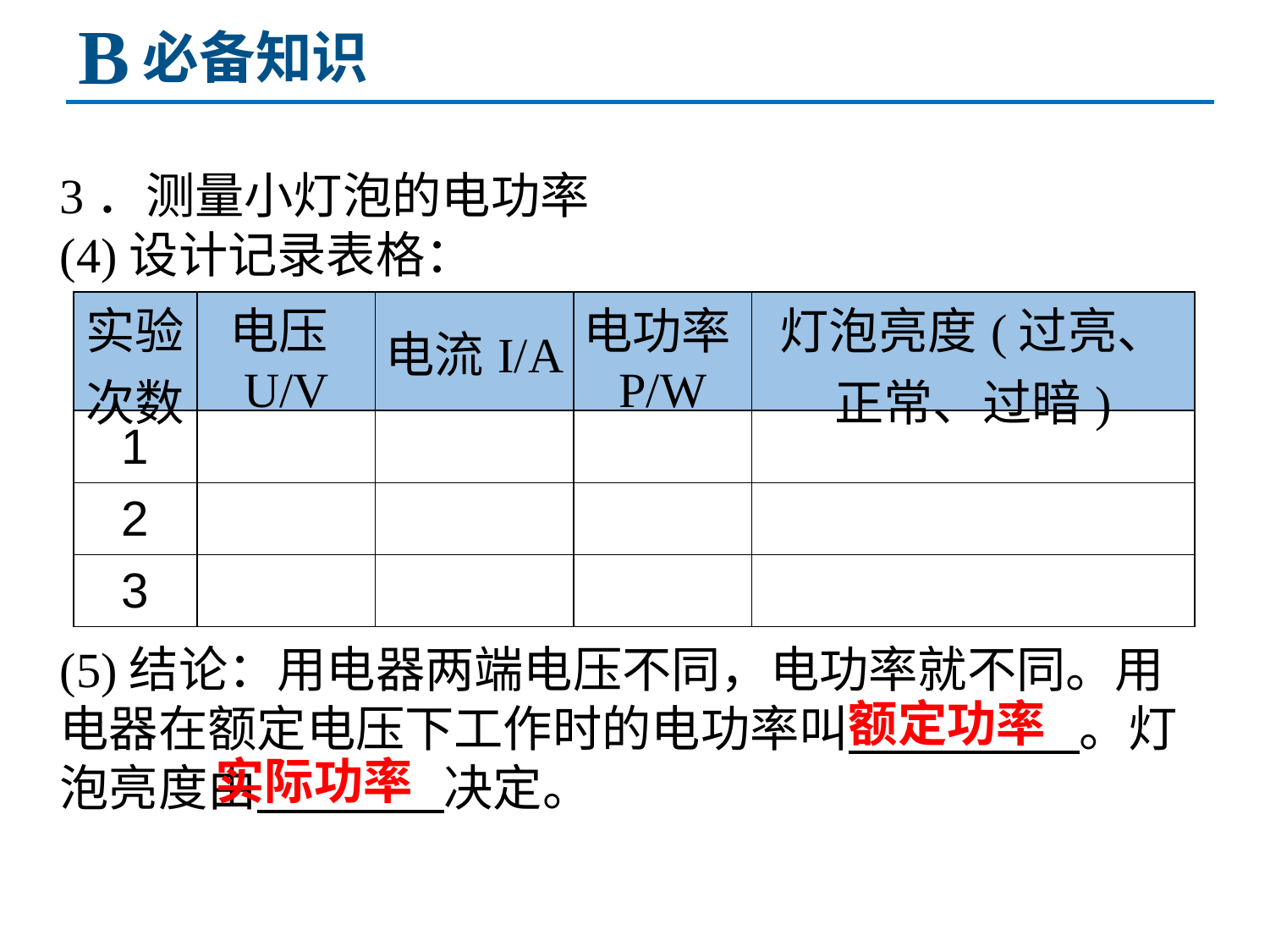

B
必备知识
3．测量小灯泡的电功率
(4)设计记录表格：

(5)结论：用电器两端电压不同，电功率就不同。用电器在额定电压下工作时的电功率叫                     。灯泡亮度由                 决定。
| 实验次数 | 电压U/V | 电流I/A | 电功率P/W | 灯泡亮度(过亮、正常、过暗) |
| --- | --- | --- | --- | --- |
| 1 |  |  |  |  |
| 2 |  |  |  |  |
| 3 |  |  |  |  |
额定功率
实际功率